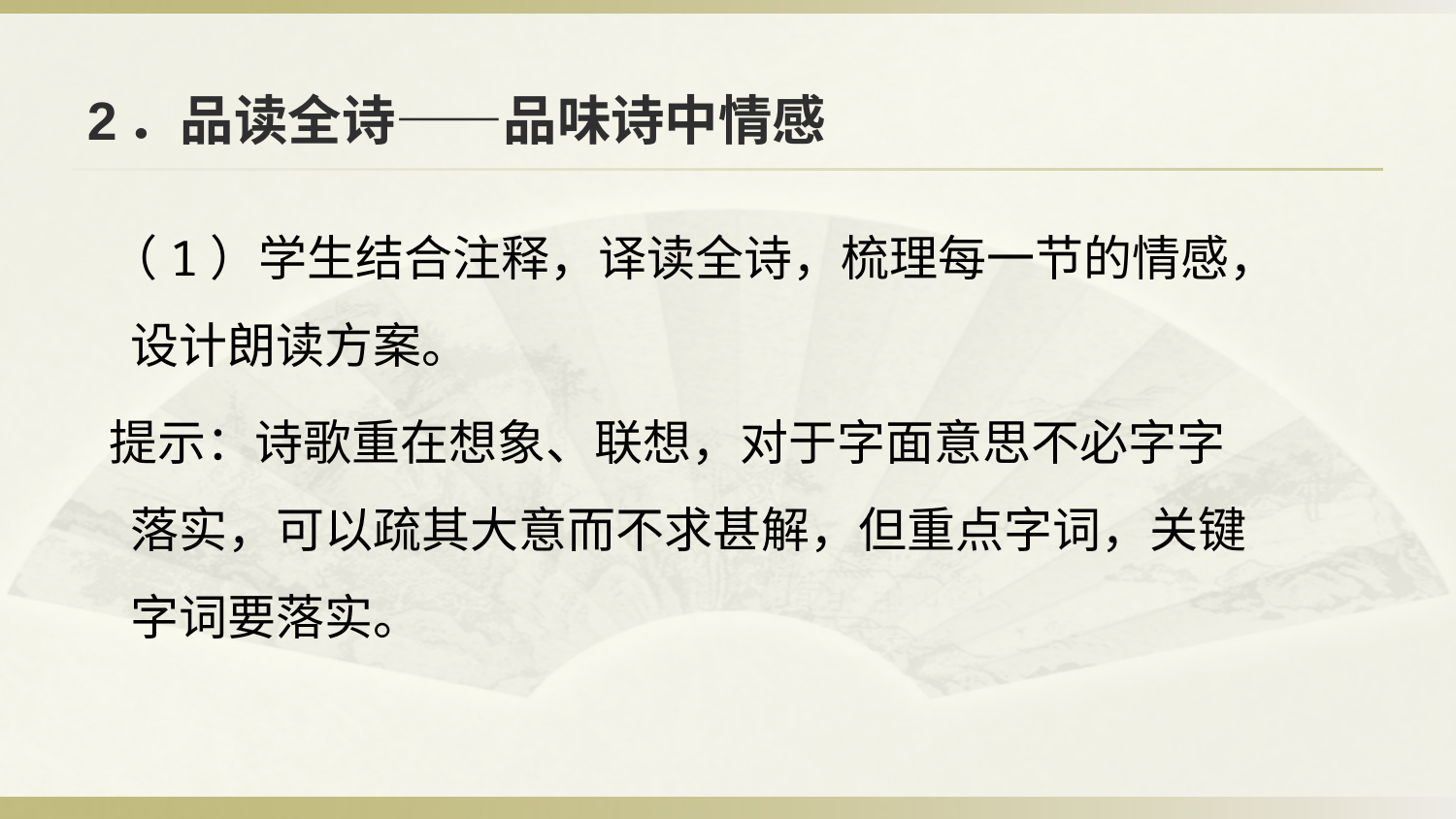

# 2．品读全诗——品味诗中情感
  （1）学生结合注释，译读全诗，梳理每一节的情感，设计朗读方案。
  提示：诗歌重在想象、联想，对于字面意思不必字字落实，可以疏其大意而不求甚解，但重点字词，关键字词要落实。